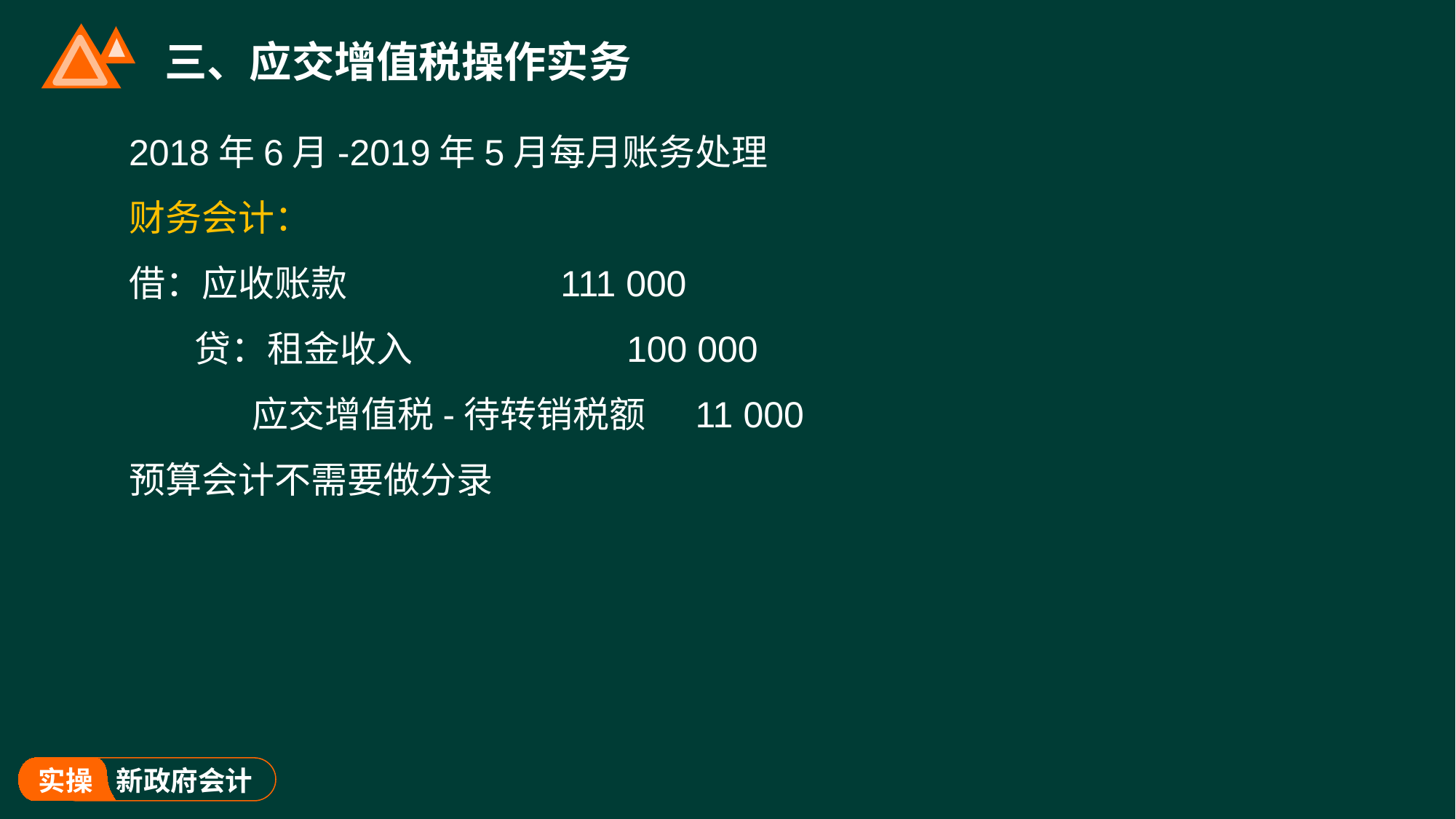

# 三、应交增值税操作实务
2018年6月-2019年5月每月账务处理
财务会计：
借：应收账款                         111 000
       贷：租金收入                         100 000
              应交增值税-待转销税额     11 000
预算会计不需要做分录